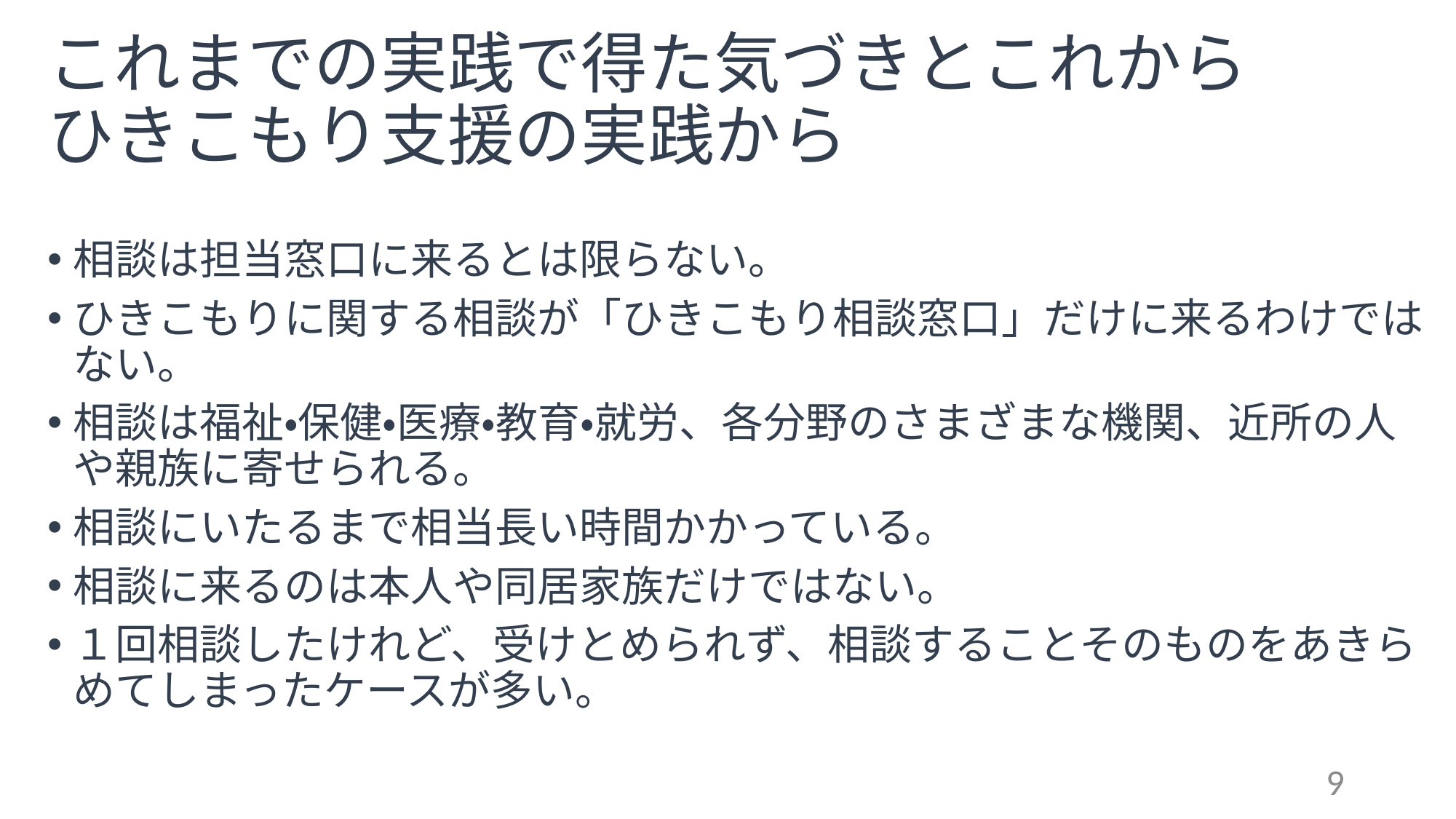

# これまでの実践で得た気づきとこれから ひきこもり支援の実践から
相談は担当窓口に来るとは限らない。
ひきこもりに関する相談が「ひきこもり相談窓口」だけに来るわけではない。
相談は福祉・保健・医療・教育・就労、各分野のさまざまな機関、近所の人や親族に寄せられる。
相談にいたるまで相当長い時間かかっている。
相談に来るのは本人や同居家族だけではない。
１回相談したけれど、受けとめられず、相談することそのものをあきらめてしまったケースが多い。

9